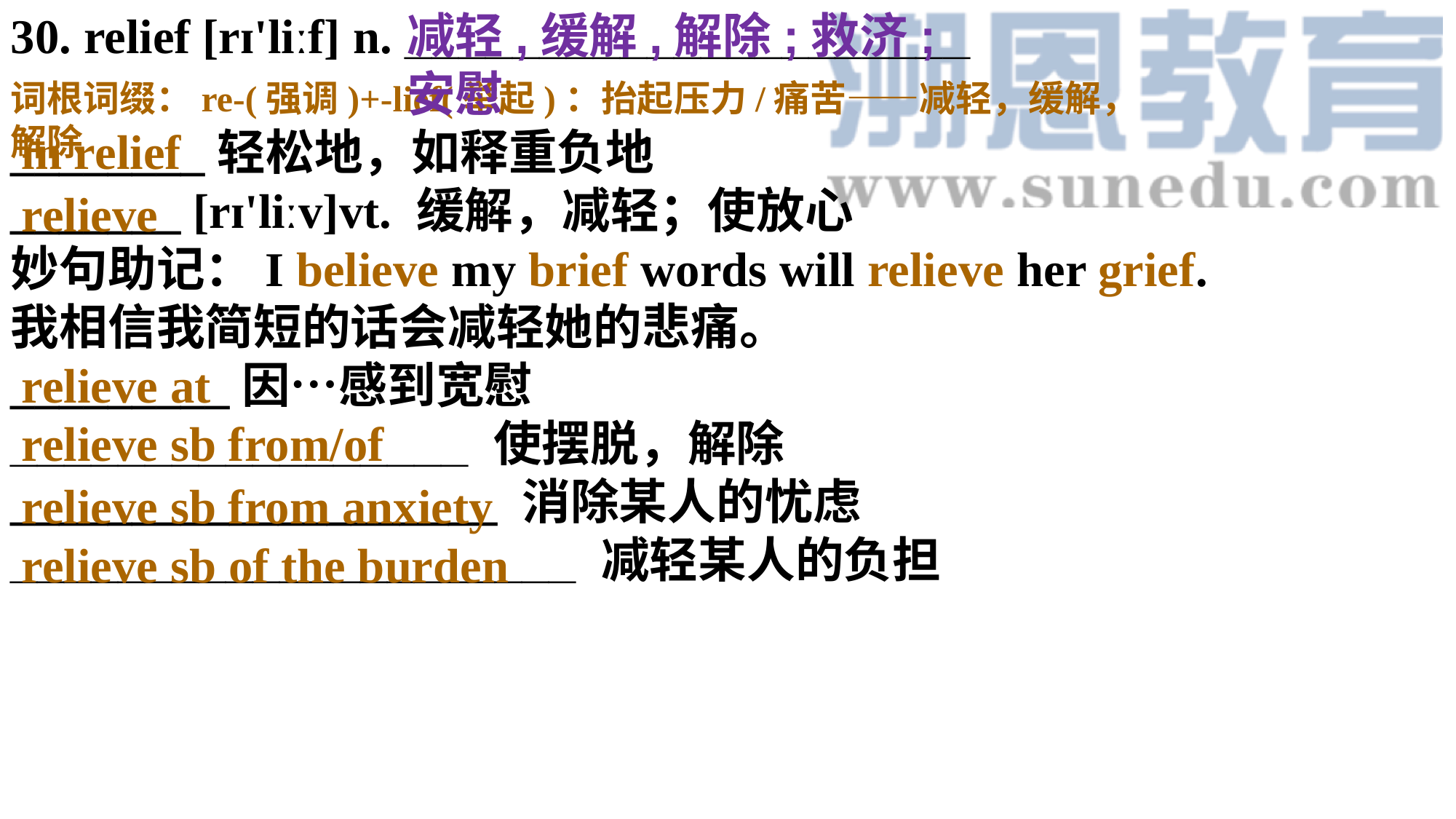

30. relief [rɪ'liːf] n. _____________________
________轻松地，如释重负地
_______ [rɪ'liːv]vt. 缓解，减轻；使放心
妙句助记：I believe my brief words will relieve her grief.
我相信我简短的话会减轻她的悲痛。_________因…感到宽慰  _________________ 使摆脱，解除
____________________ 消除某人的忧虑_____________________ 减轻某人的负担

减轻,缓解,解除;救济;安慰
词根词缀：re-(强调)+-lief(举起)：抬起压力/痛苦——减轻，缓解，解除
in relief
relieve
relieve at
relieve sb from/of
relieve sb from anxiety
relieve sb of the burden